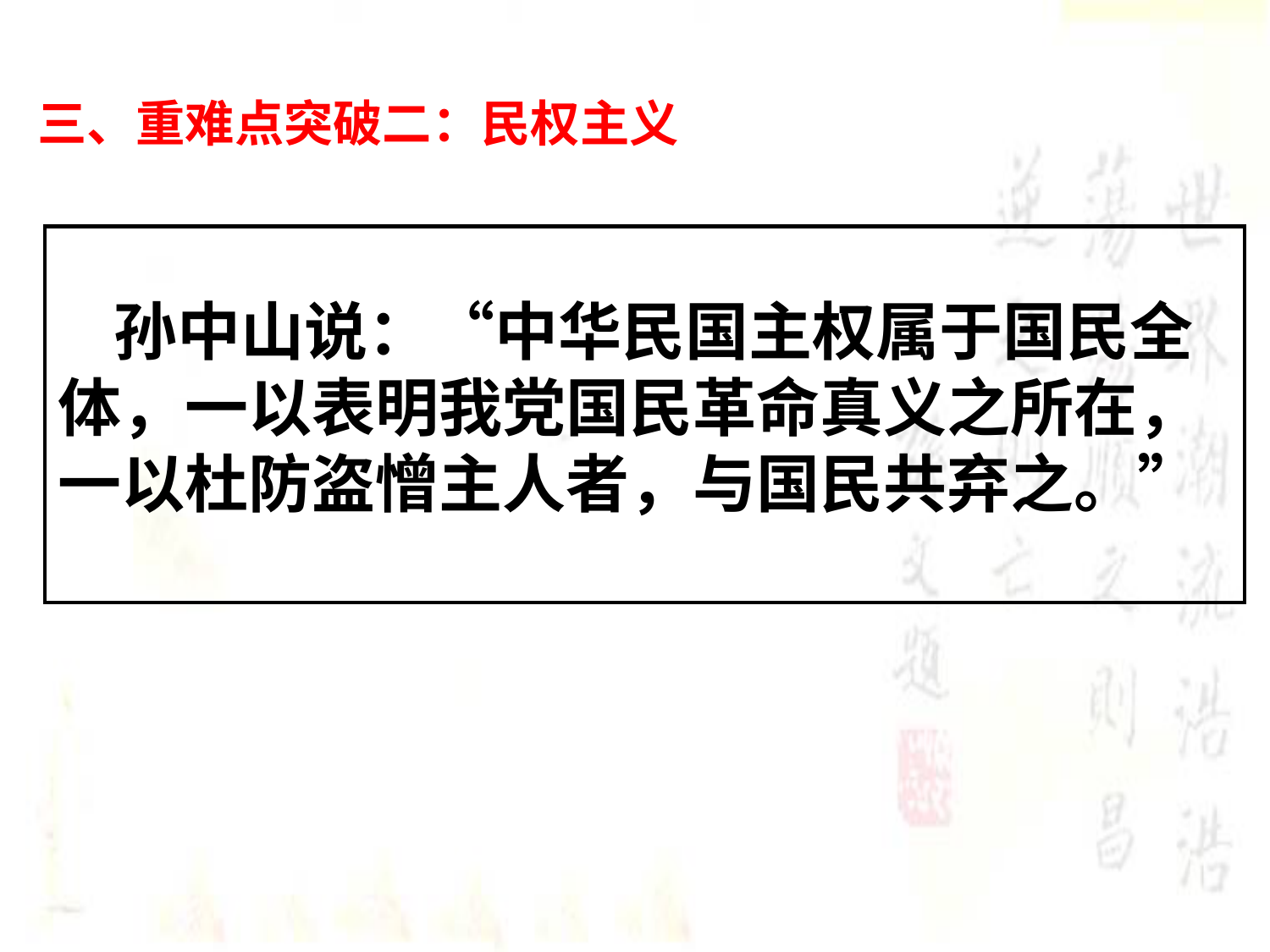

三、重难点突破二：民权主义

    孙中山说：“中华民国主权属于国民全体，一以表明我党国民革命真义之所在，一以杜防盗憎主人者，与国民共弃之。”